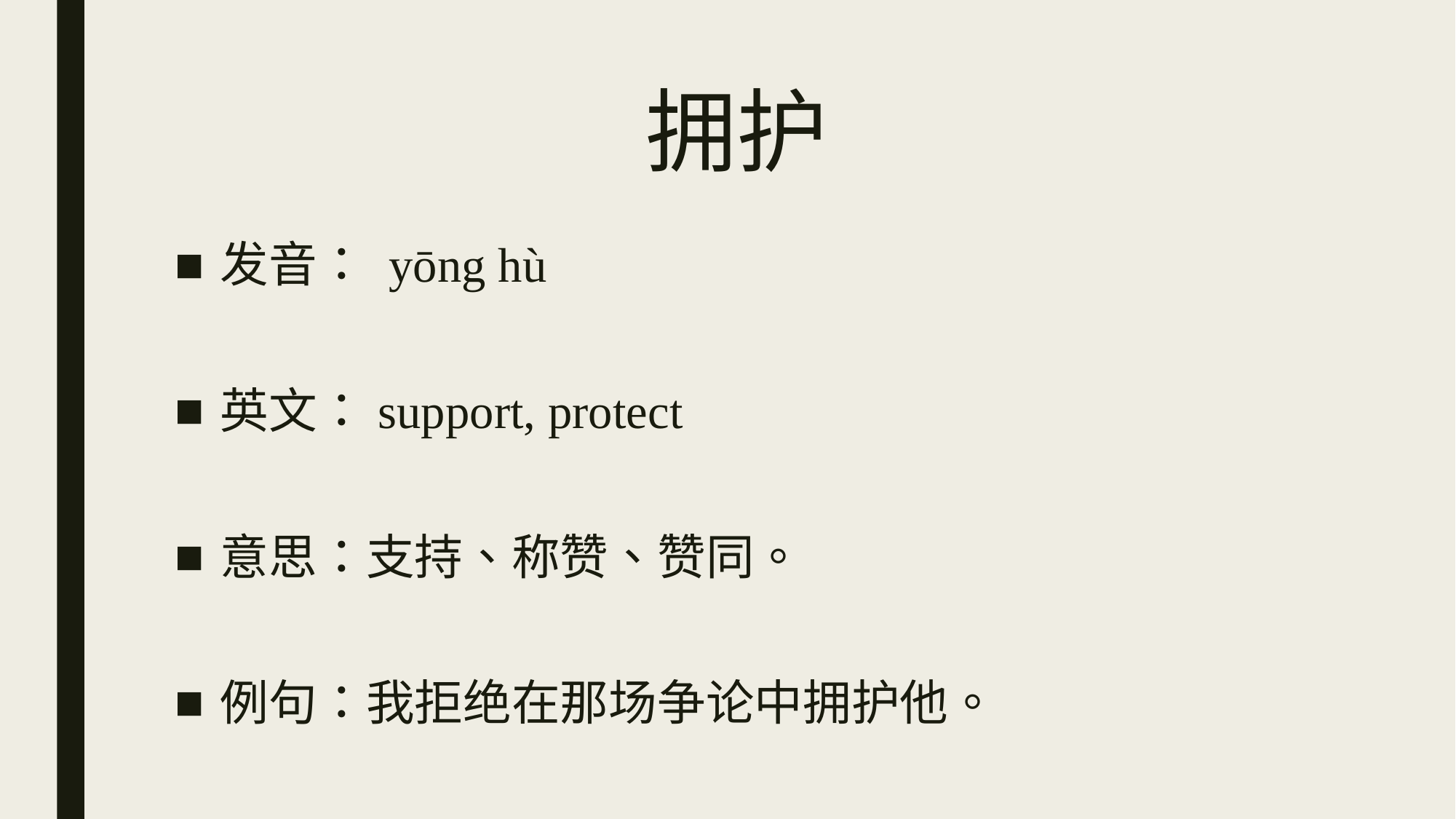

# 拥护
发音： yōng hù

英文：support, protect

意思：支持、称赞、赞同。

例句：我拒绝在那场争论中拥护他。